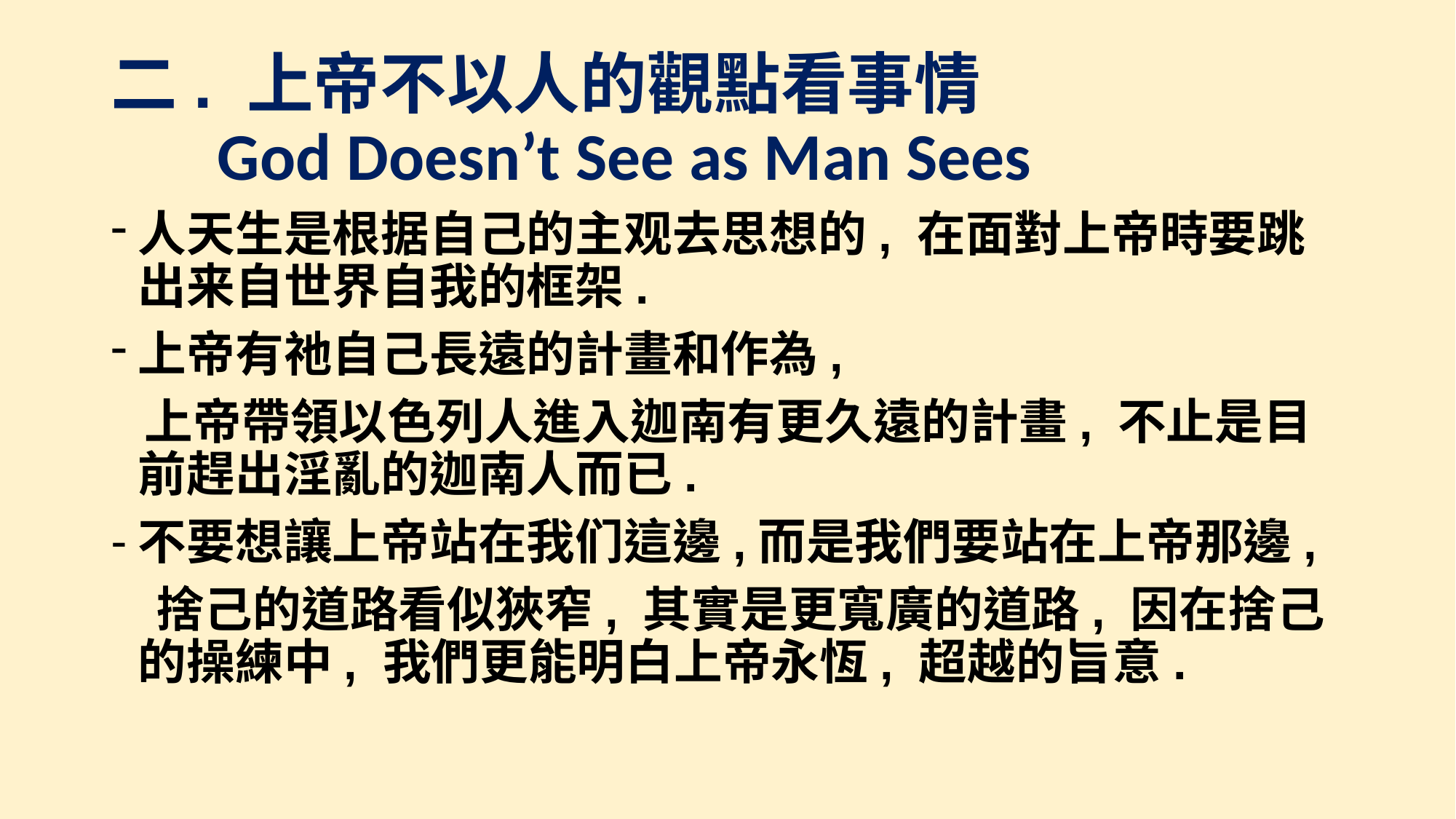

# 二. 上帝不以人的觀點看事情 God Doesn’t See as Man Sees
人天生是根据自己的主观去思想的, 在面對上帝時要跳出来自世界自我的框架.
上帝有祂自己長遠的計畫和作為,
  上帝帶領以色列人進入迦南有更久遠的計畫, 不止是目前趕出淫亂的迦南人而已.
不要想讓上帝站在我们這邊,而是我們要站在上帝那邊,
   捨己的道路看似狹窄, 其實是更寬廣的道路, 因在捨己的操練中, 我們更能明白上帝永恆, 超越的旨意.